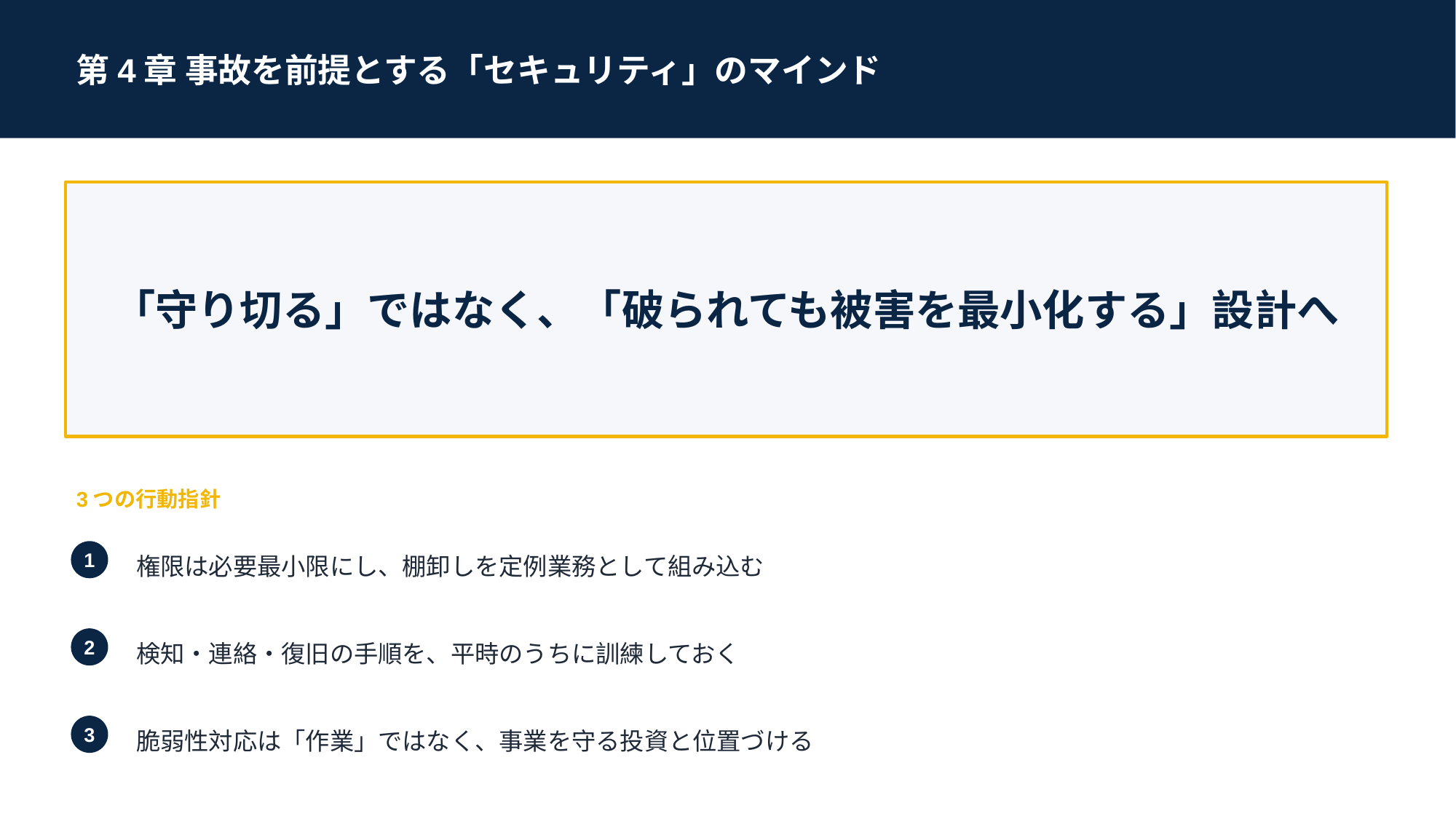

第4章 事故を前提とする「セキュリティ」のマインド

「守り切る」ではなく、「破られても被害を最小化する」設計へ
3つの行動指針
権限は必要最小限にし、棚卸しを定例業務として組み込む

1
検知・連絡・復旧の手順を、平時のうちに訓練しておく

2
脆弱性対応は「作業」ではなく、事業を守る投資と位置づける

3